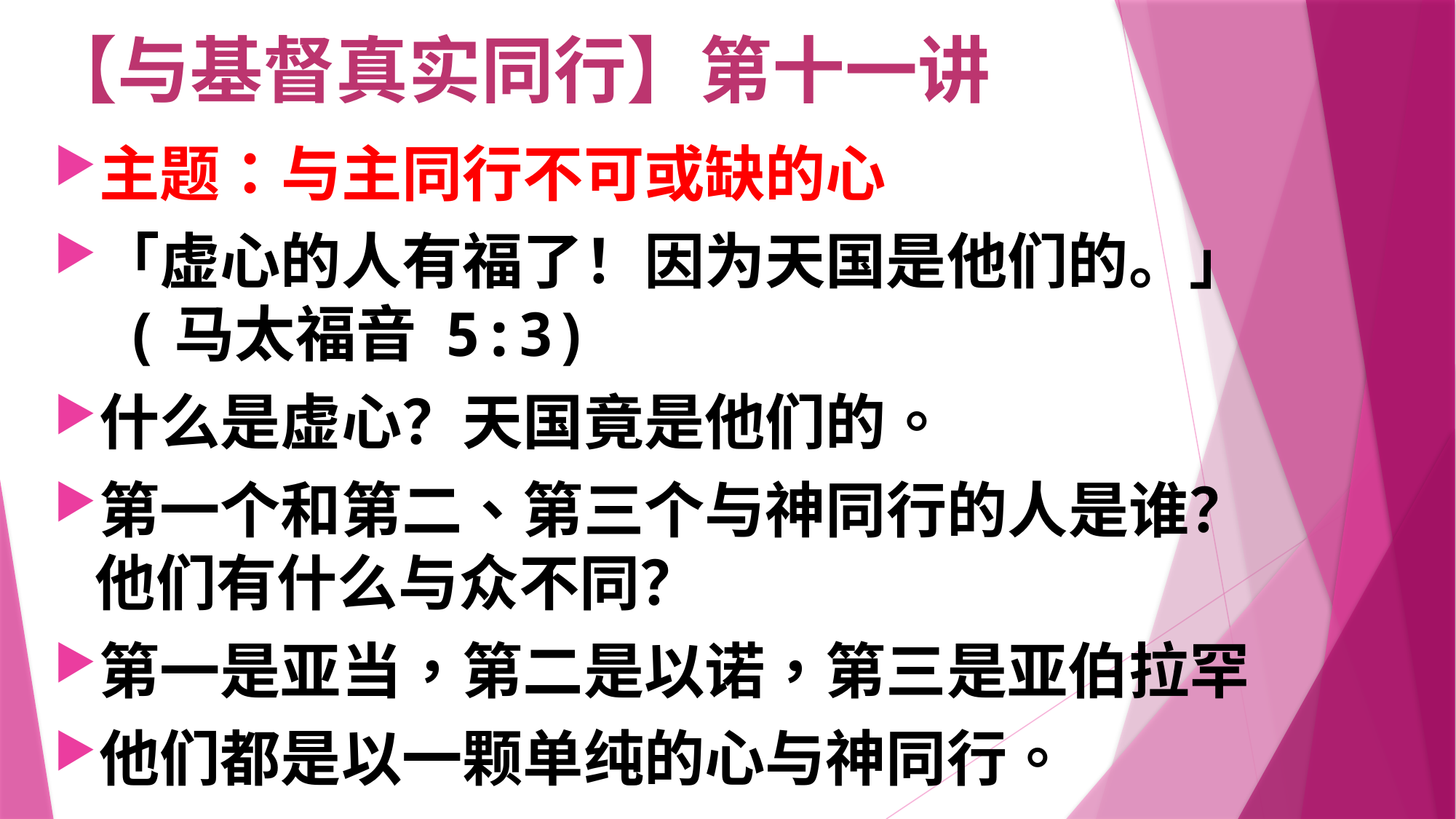

# 【与基督真实同行】第十一讲
主题：与主同行不可或缺的心
「虚心的人有福了！因为天国是他们的。」   (马太福音 5:3)
什么是虚心？天国竟是他们的。
第一个和第二、第三个与神同行的人是谁？他们有什么与众不同？
第一是亚当，第二是以诺，第三是亚伯拉罕
他们都是以一颗单纯的心与神同行。